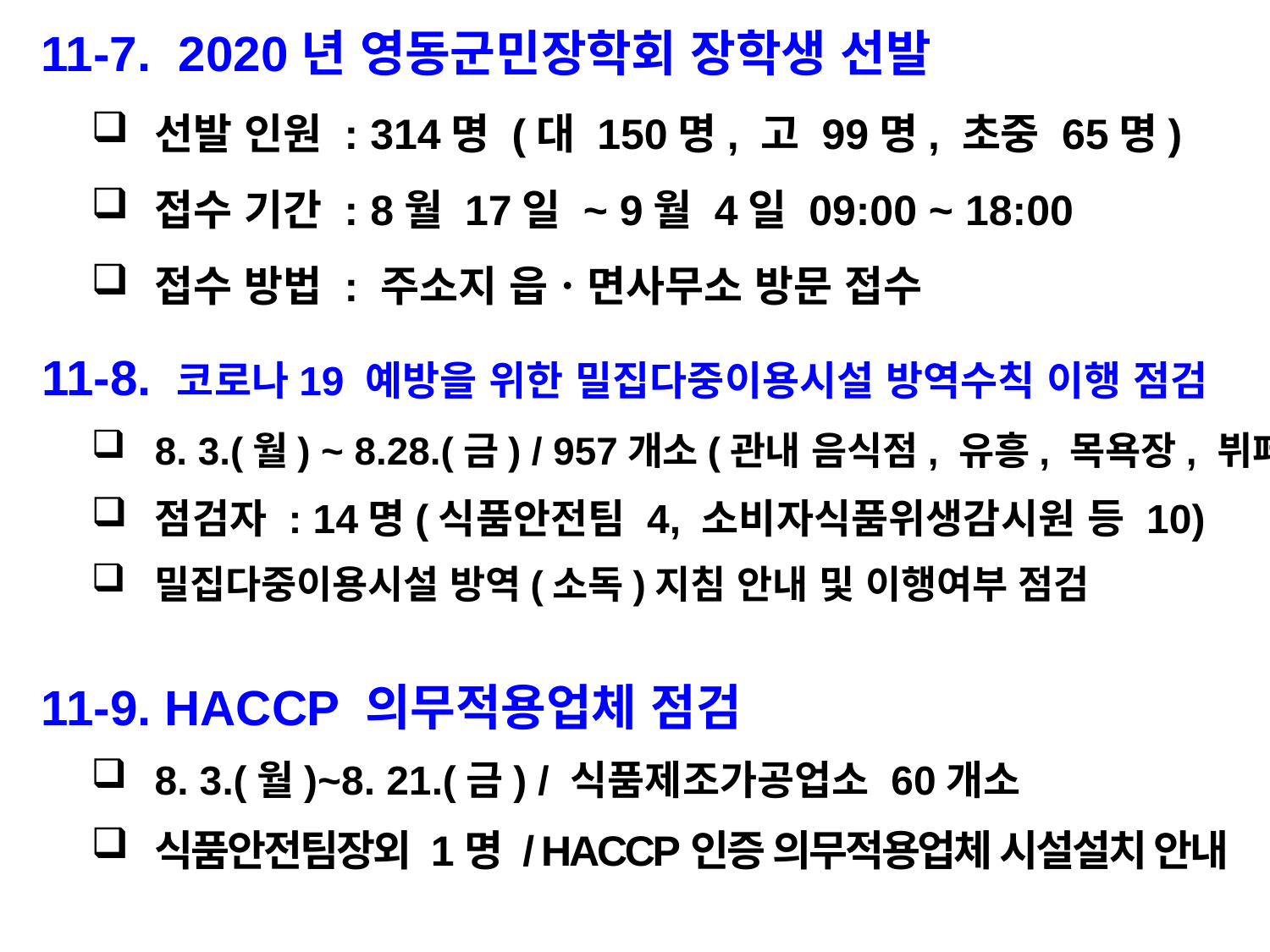

11-7.  2020년 영동군민장학회 장학생 선발
선발 인원 : 314명 (대 150명, 고 99명, 초중 65명)
접수 기간 : 8월 17일 ~ 9월 4일 09:00 ~ 18:00
접수 방법 : 주소지 읍ㆍ면사무소 방문 접수
 11-8. 코로나19 예방을 위한 밀집다중이용시설 방역수칙 이행 점검
8. 3.(월) ~ 8.28.(금) / 957개소(관내 음식점, 유흥, 목욕장, 뷔페 등)
점검자 : 14명(식품안전팀 4, 소비자식품위생감시원 등 10)
밀집다중이용시설 방역(소독)지침 안내 및 이행여부 점검
 11-9. HACCP 의무적용업체 점검
8. 3.(월)~8. 21.(금) / 식품제조가공업소 60개소
식품안전팀장외 1명 / HACCP인증 의무적용업체 시설설치 안내